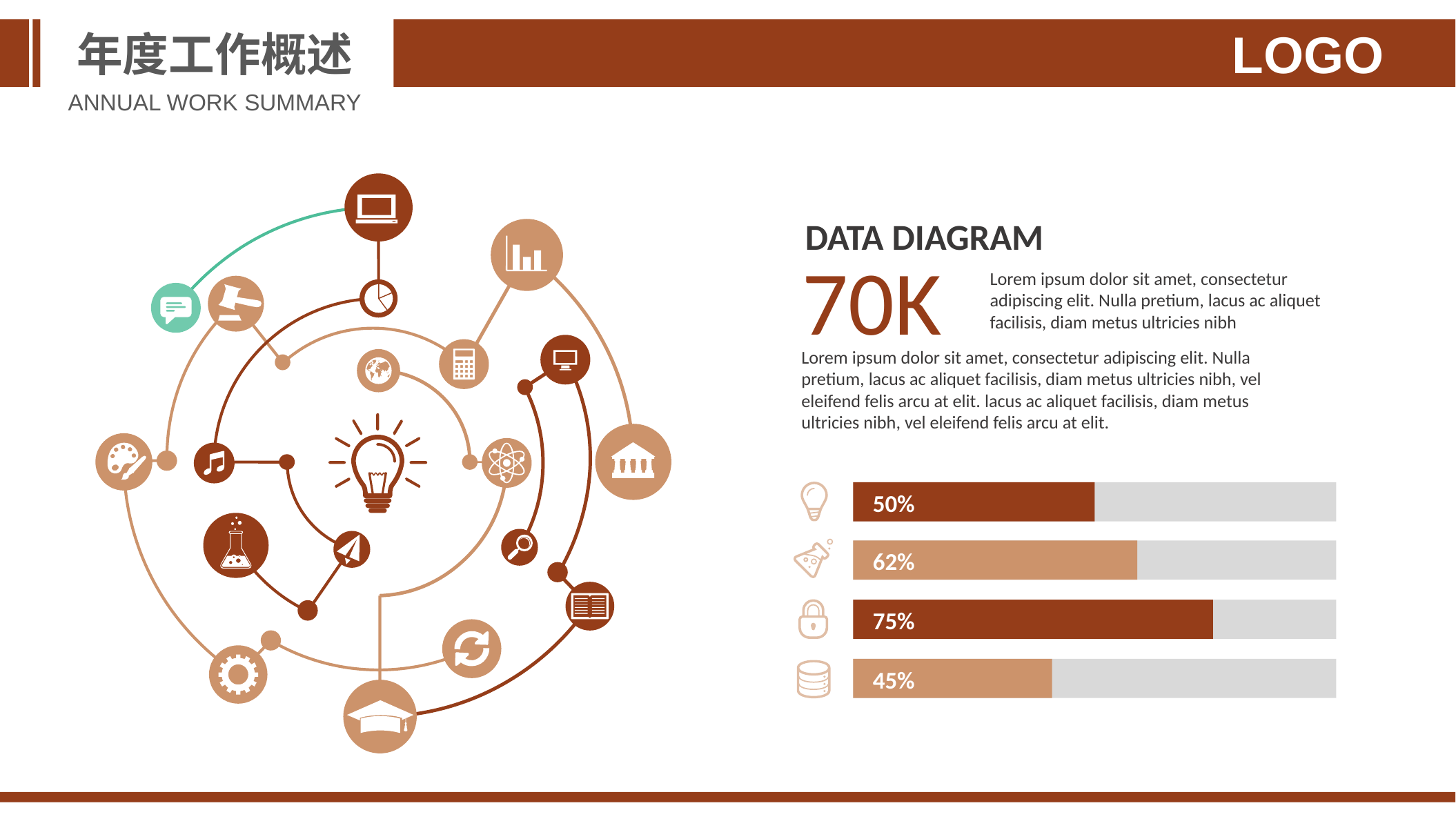

年度工作概述
LOGO
ANNUAL WORK SUMMARY

DATA DIAGRAM
70K
Lorem ipsum dolor sit amet, consectetur adipiscing elit. Nulla pretium, lacus ac aliquet facilisis, diam metus ultricies nibh
Lorem ipsum dolor sit amet, consectetur adipiscing elit. Nulla pretium, lacus ac aliquet facilisis, diam metus ultricies nibh, vel eleifend felis arcu at elit. lacus ac aliquet facilisis, diam metus ultricies nibh, vel eleifend felis arcu at elit.

50%

62%

75%

45%